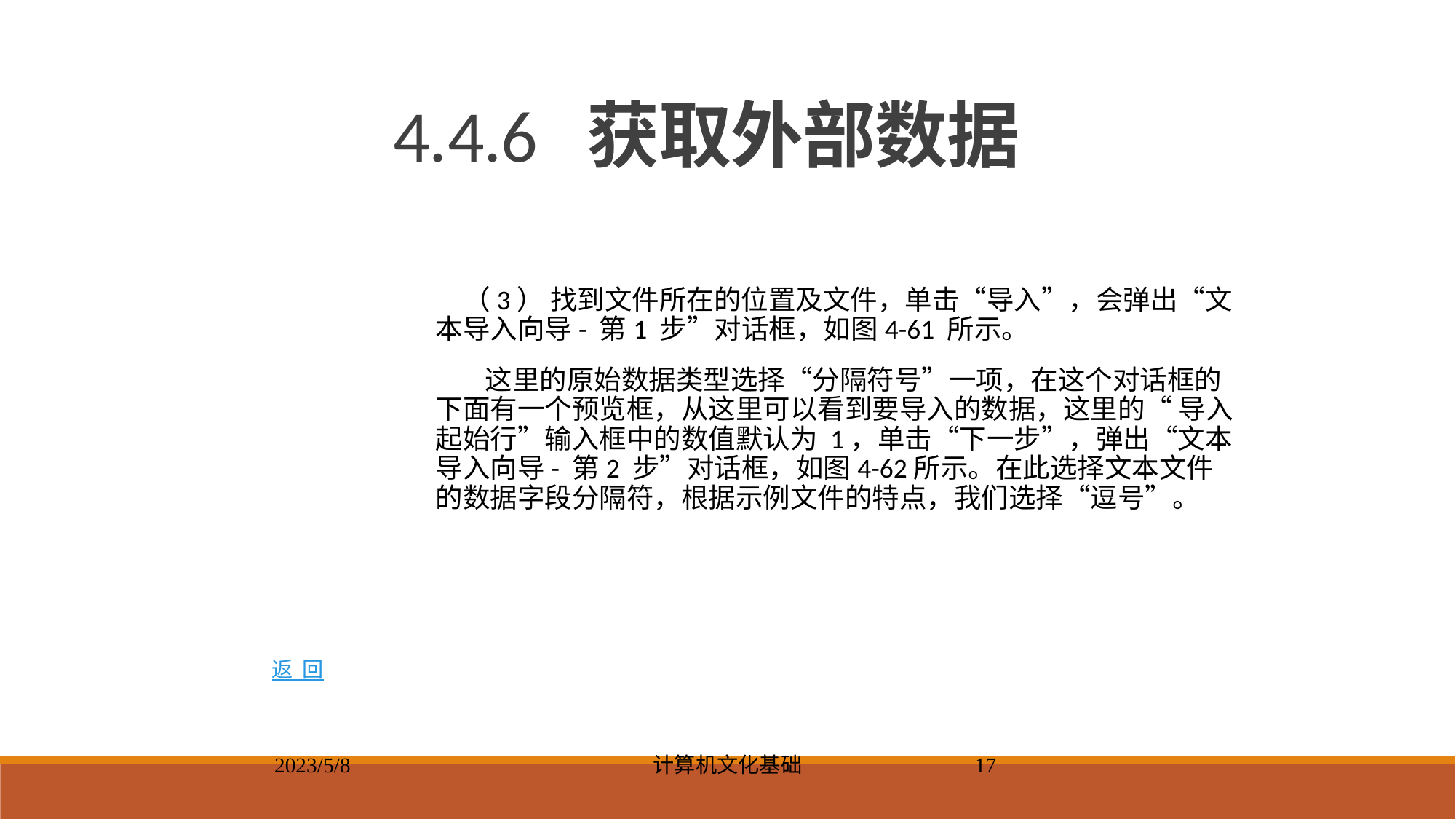

4.4.6  获取外部数据
        （3） 找到文件所在的位置及文件，单击“导入”，会弹出“文本导入向导- 第1 步”对话框，如图4-61 所示。
      这里的原始数据类型选择“分隔符号”一项，在这个对话框的下面有一个预览框，从这里可以看到要导入的数据，这里的“ 导入起始行”输入框中的数值默认为 1，单击“下一步”，弹出“文本导入向导- 第2 步”对话框，如图4-62所示。在此选择文本文件的数据字段分隔符，根据示例文件的特点，我们选择“逗号”。
返  回
2023/5/8
计算机文化基础
17